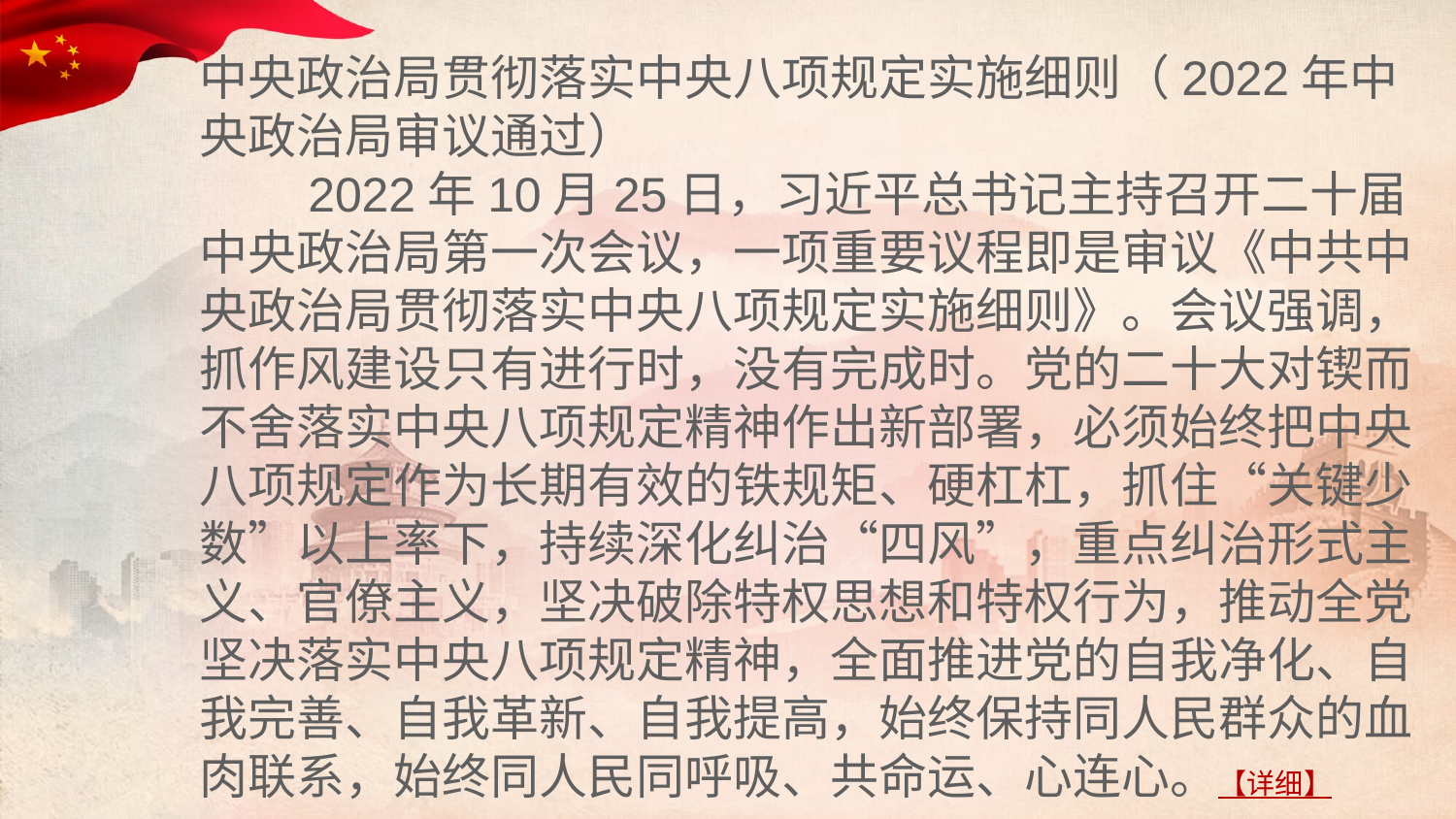

中央政治局贯彻落实中央八项规定实施细则（2022年中央政治局审议通过）
　　2022年10月25日，习近平总书记主持召开二十届中央政治局第一次会议，一项重要议程即是审议《中共中央政治局贯彻落实中央八项规定实施细则》。会议强调，抓作风建设只有进行时，没有完成时。党的二十大对锲而不舍落实中央八项规定精神作出新部署，必须始终把中央八项规定作为长期有效的铁规矩、硬杠杠，抓住“关键少数”以上率下，持续深化纠治“四风”，重点纠治形式主义、官僚主义，坚决破除特权思想和特权行为，推动全党坚决落实中央八项规定精神，全面推进党的自我净化、自我完善、自我革新、自我提高，始终保持同人民群众的血肉联系，始终同人民同呼吸、共命运、心连心。【详细】